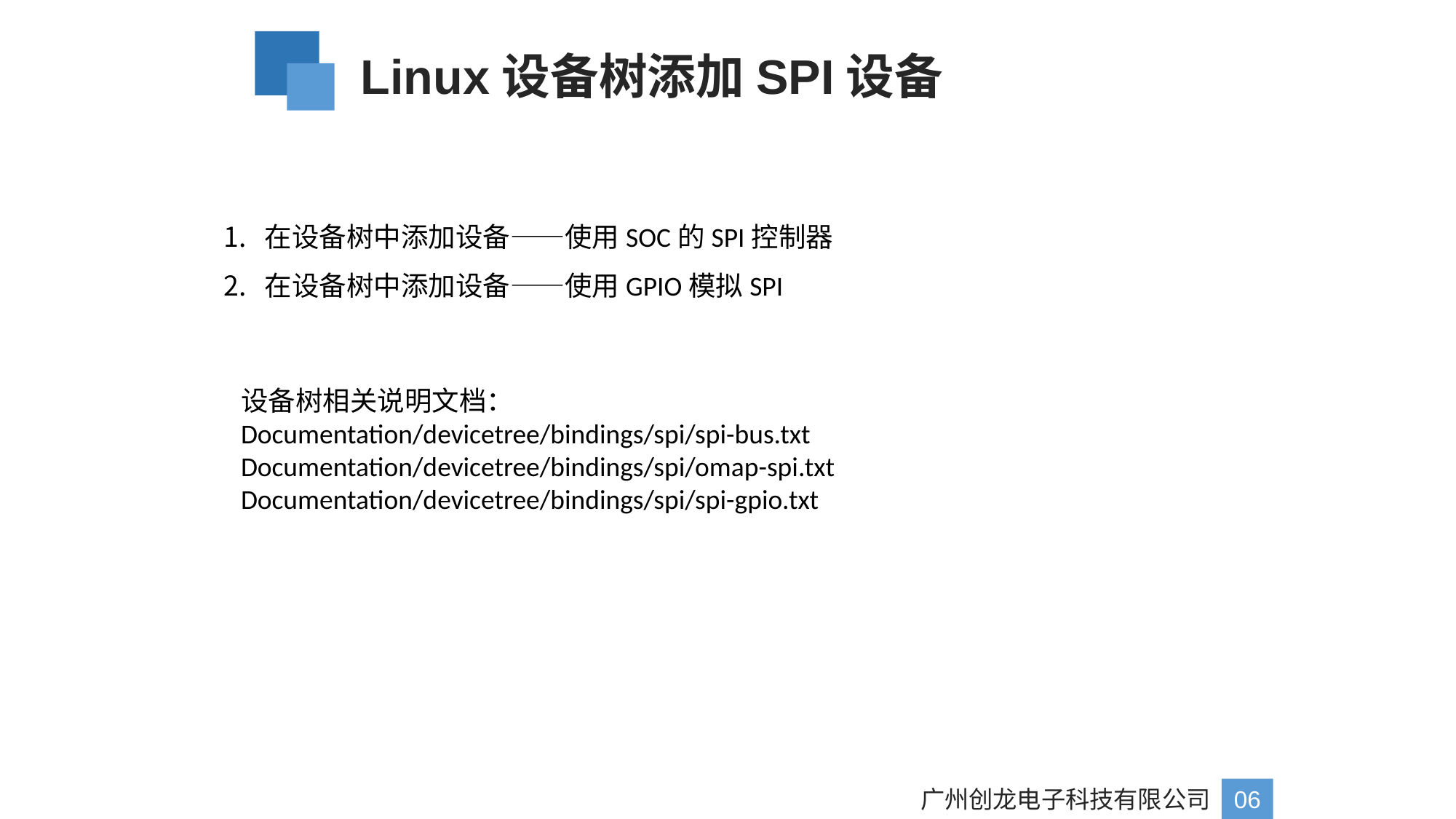

Linux设备树添加SPI设备
在设备树中添加设备——使用SOC的SPI控制器
在设备树中添加设备——使用GPIO模拟SPI
设备树相关说明文档：
Documentation/devicetree/bindings/spi/spi-bus.txt
Documentation/devicetree/bindings/spi/omap-spi.txt
Documentation/devicetree/bindings/spi/spi-gpio.txt
广州创龙电子科技有限公司
06